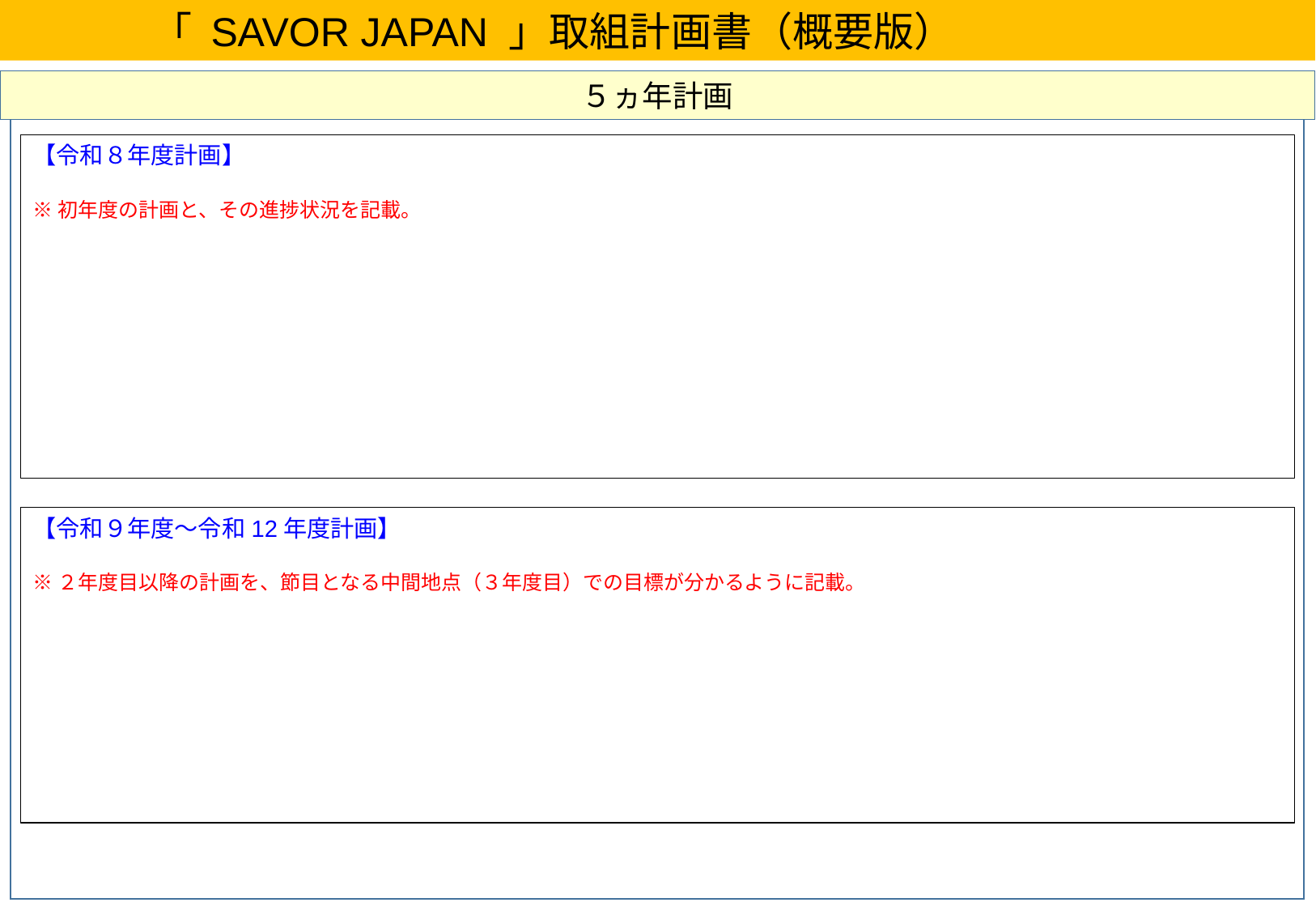

「 SAVOR JAPAN 」取組計画書（概要版）
５ヵ年計画

【令和８年度計画】

※初年度の計画と、その進捗状況を記載。

【令和９年度～令和12年度計画】

※２年度目以降の計画を、節目となる中間地点（３年度目）での目標が分かるように記載。